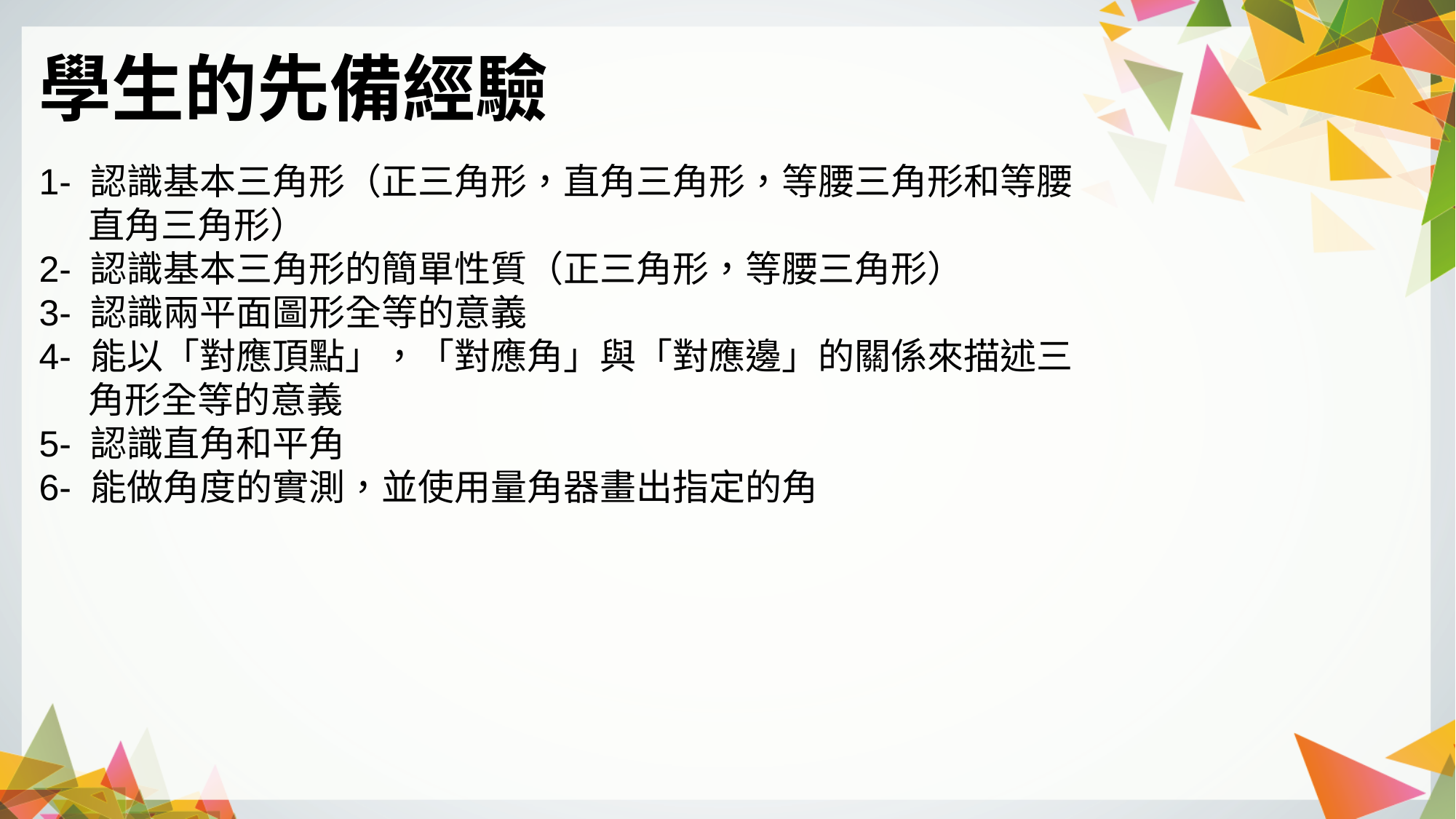

學生的先備經驗
1- 認識基本三角形（正三角形，直角三角形，等腰三角形和等腰
     直角三角形）
2- 認識基本三角形的簡單性質（正三角形，等腰三角形）
3- 認識兩平面圖形全等的意義
4- 能以「對應頂點」，「對應角」與「對應邊」的關係來描述三
     角形全等的意義
5- 認識直角和平角
6- 能做角度的實測，並使用量角器畫出指定的角